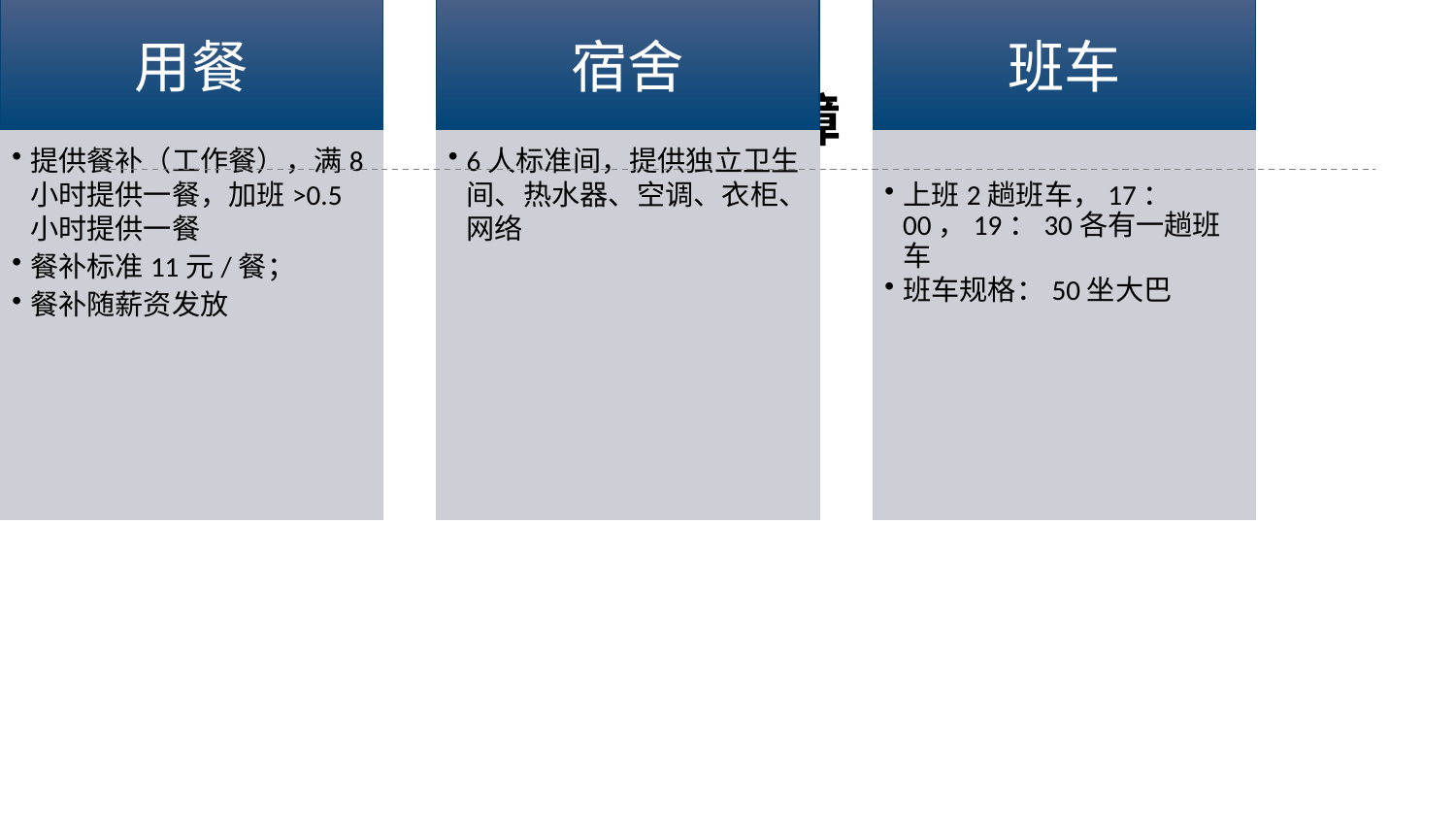

# 后勤保障
用餐
提供餐补（工作餐），满8小时提供一餐，加班>0.5小时提供一餐
餐补标准11元/餐；
餐补随薪资发放
宿舍
6人标准间，提供独立卫生间、热水器、空调、衣柜、网络
班车

上班2趟班车，17：00，19：30各有一趟班车
班车规格：50坐大巴